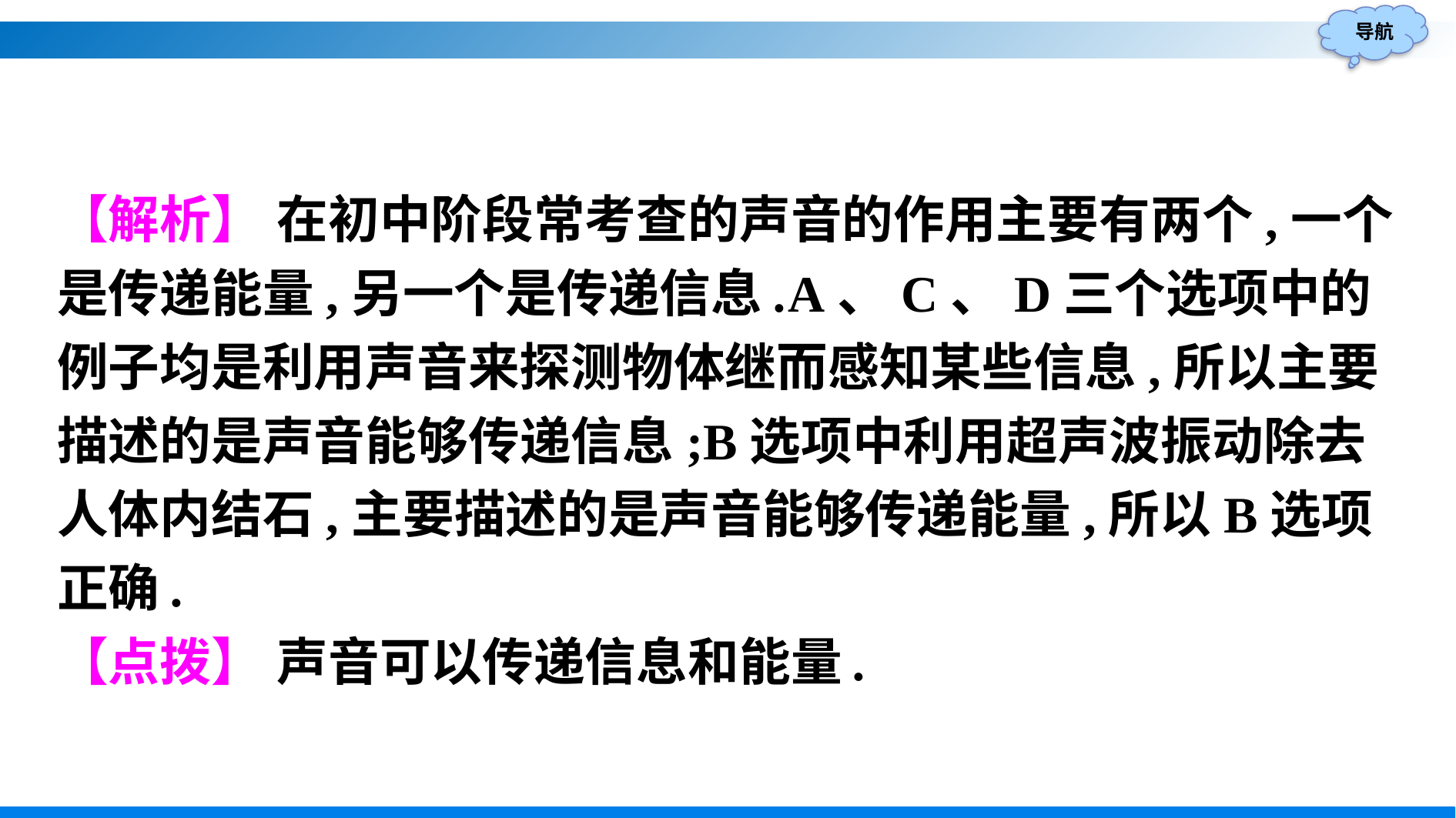

【解析】 在初中阶段常考查的声音的作用主要有两个,一个是传递能量,另一个是传递信息.A、C、D三个选项中的例子均是利用声音来探测物体继而感知某些信息,所以主要描述的是声音能够传递信息;B选项中利用超声波振动除去人体内结石,主要描述的是声音能够传递能量,所以B选项正确.
【点拨】 声音可以传递信息和能量.